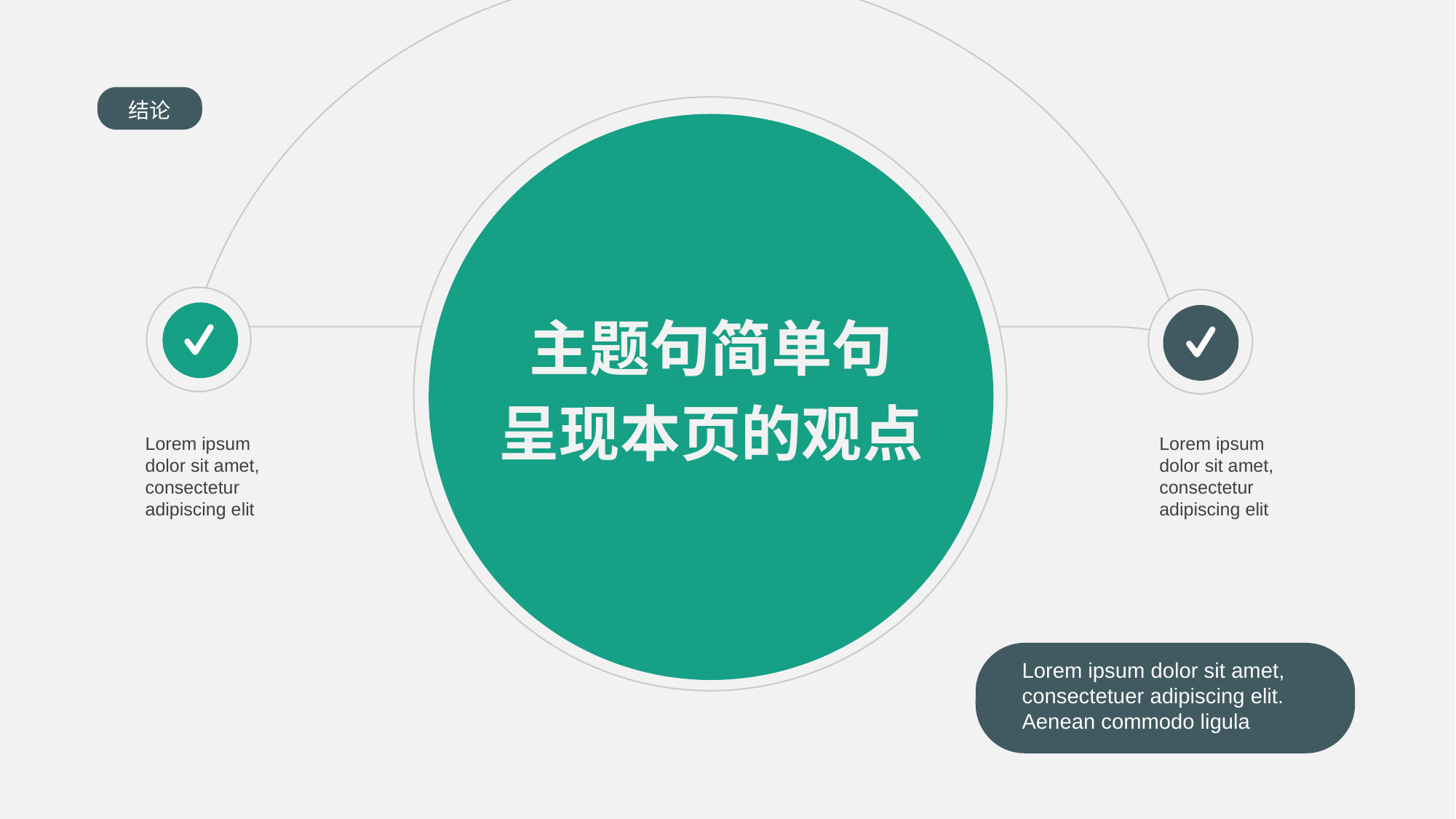

结论

主题句简单句
呈现本页的观点

Lorem ipsum dolor sit amet, consectetur adipiscing elit
Lorem ipsum dolor sit amet, consectetur adipiscing elit

Lorem ipsum dolor sit amet, consectetuer adipiscing elit. Aenean commodo ligula